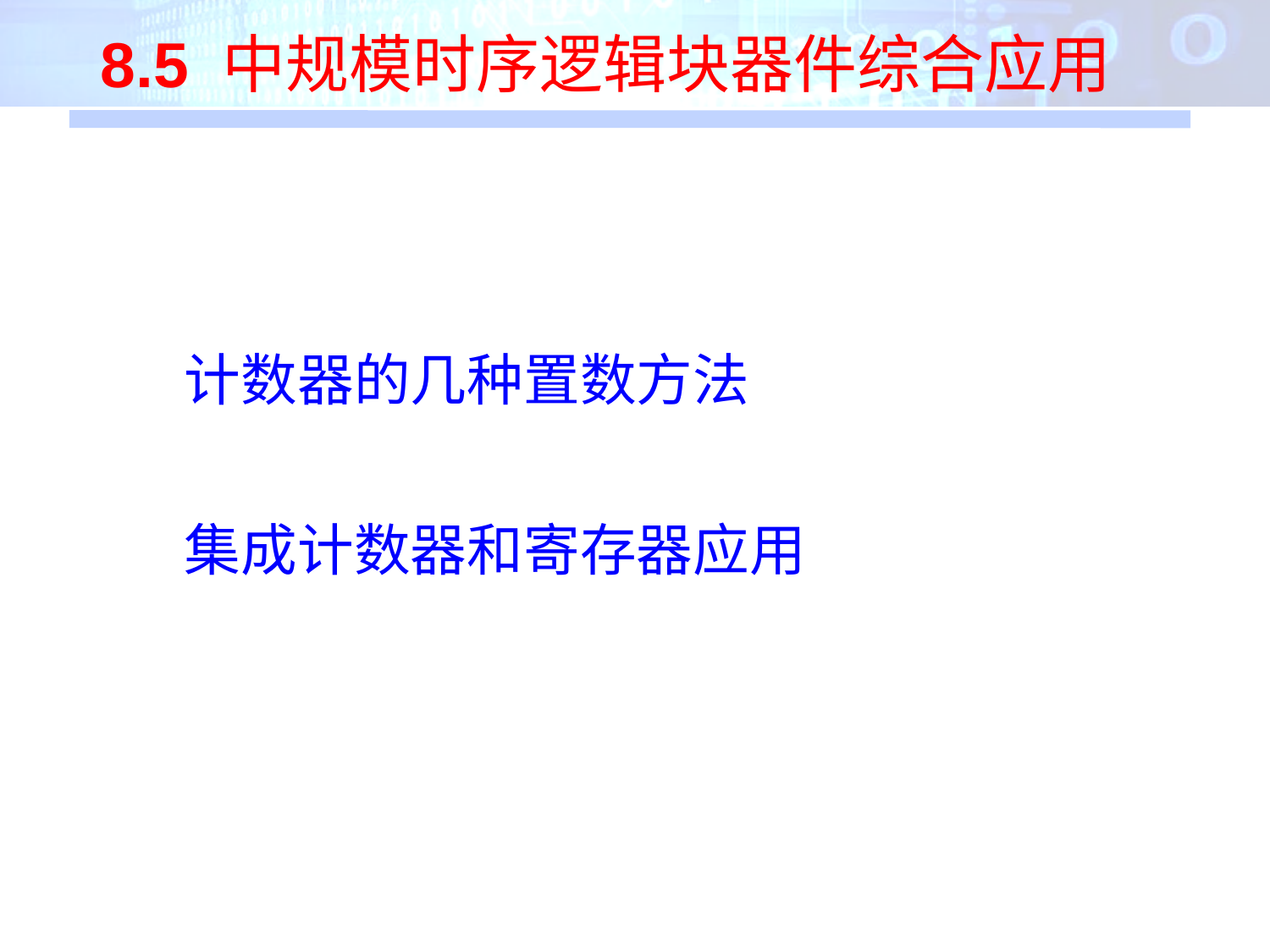

8.5 中规模时序逻辑块器件综合应用
计数器的几种置数方法
集成计数器和寄存器应用